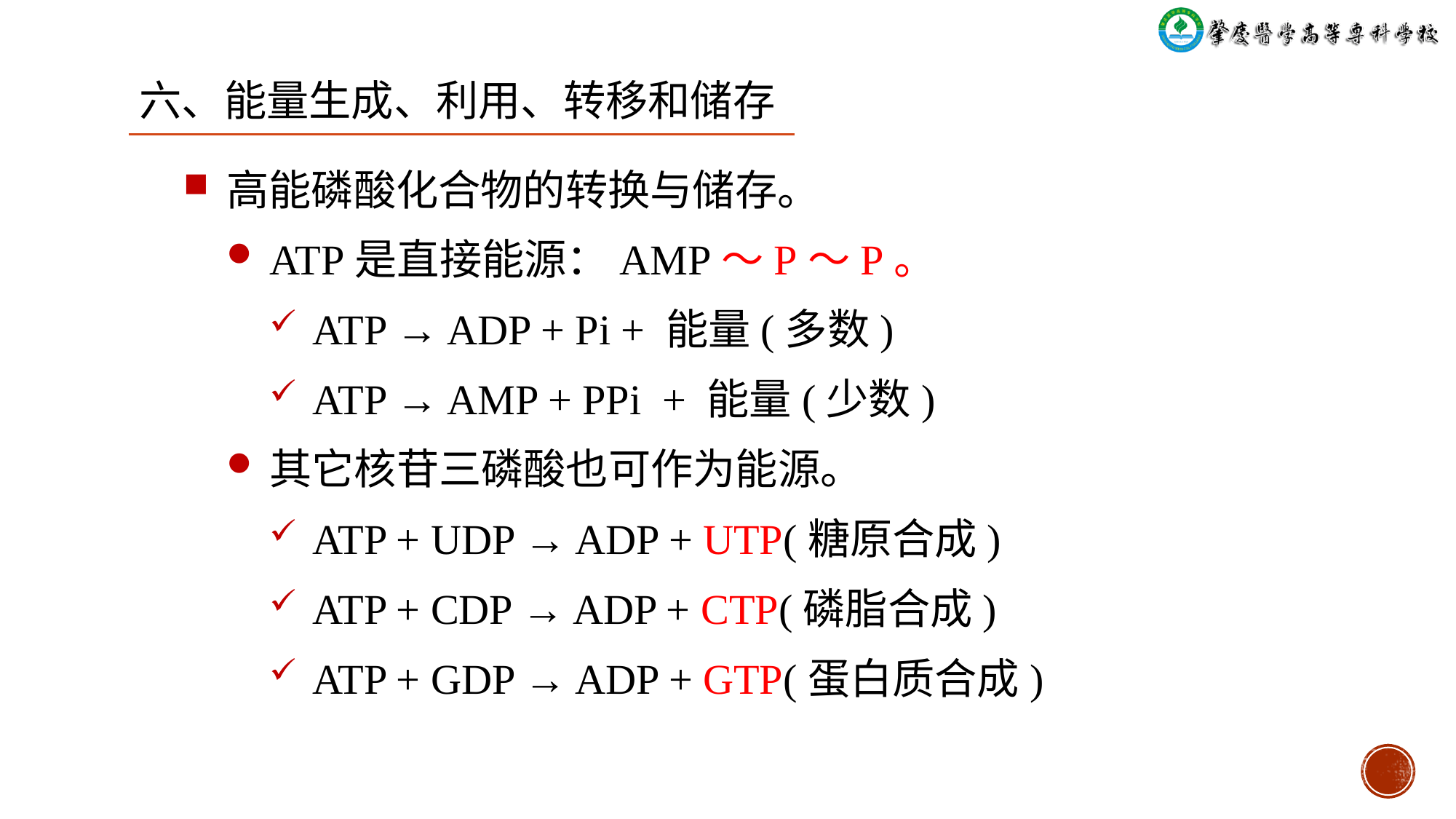

六、能量生成、利用、转移和储存
高能磷酸化合物的转换与储存。
ATP是直接能源：AMP～P～P。
ATP → ADP + Pi + 能量(多数)
ATP → AMP + PPi  + 能量(少数)
其它核苷三磷酸也可作为能源。
ATP + UDP → ADP + UTP(糖原合成)
ATP + CDP → ADP + CTP(磷脂合成)
ATP + GDP → ADP + GTP(蛋白质合成)